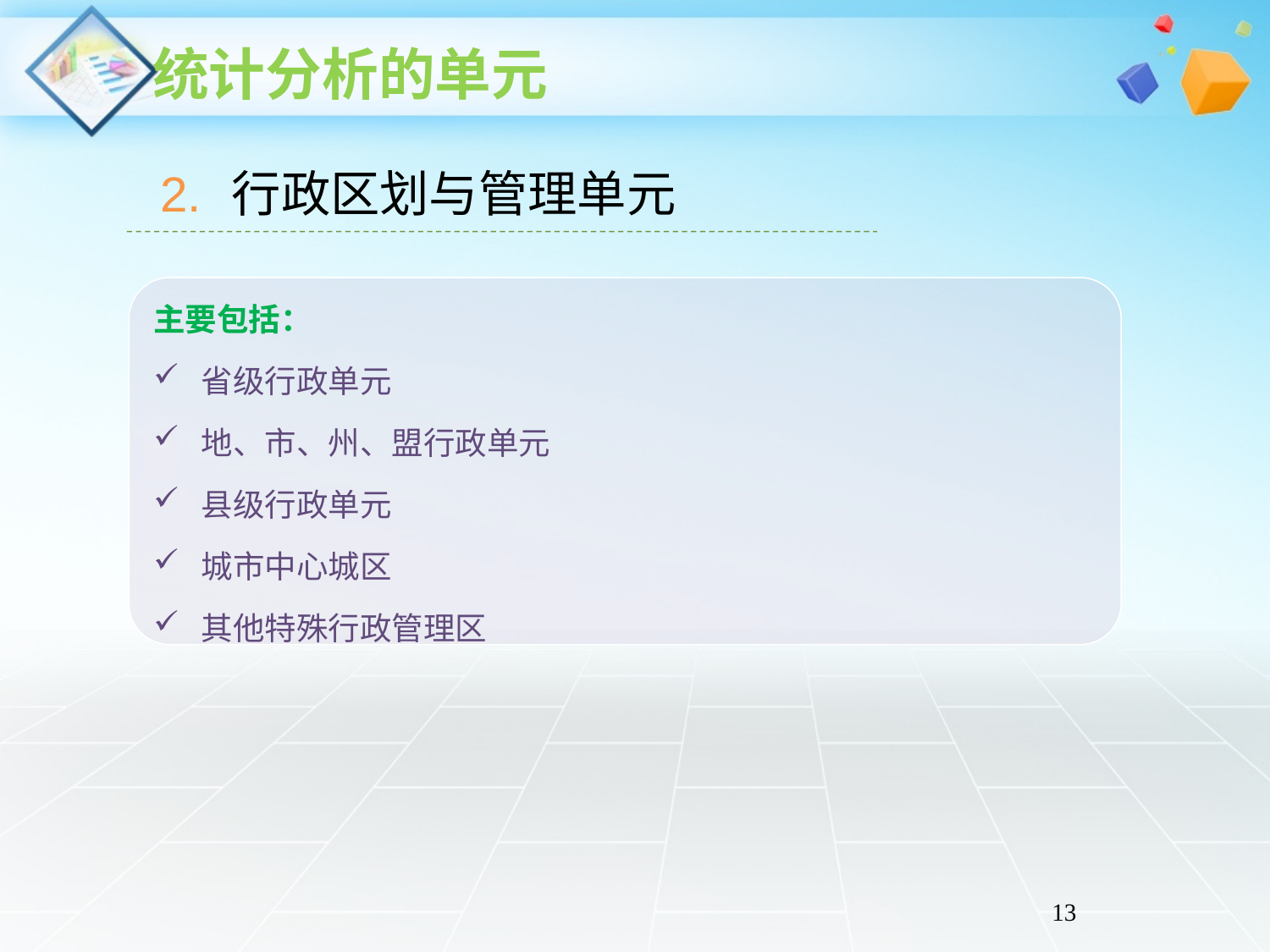

行政区划与管理单元

主要包括：
省级行政单元
地、市、州、盟行政单元
县级行政单元
城市中心城区
其他特殊行政管理区
13